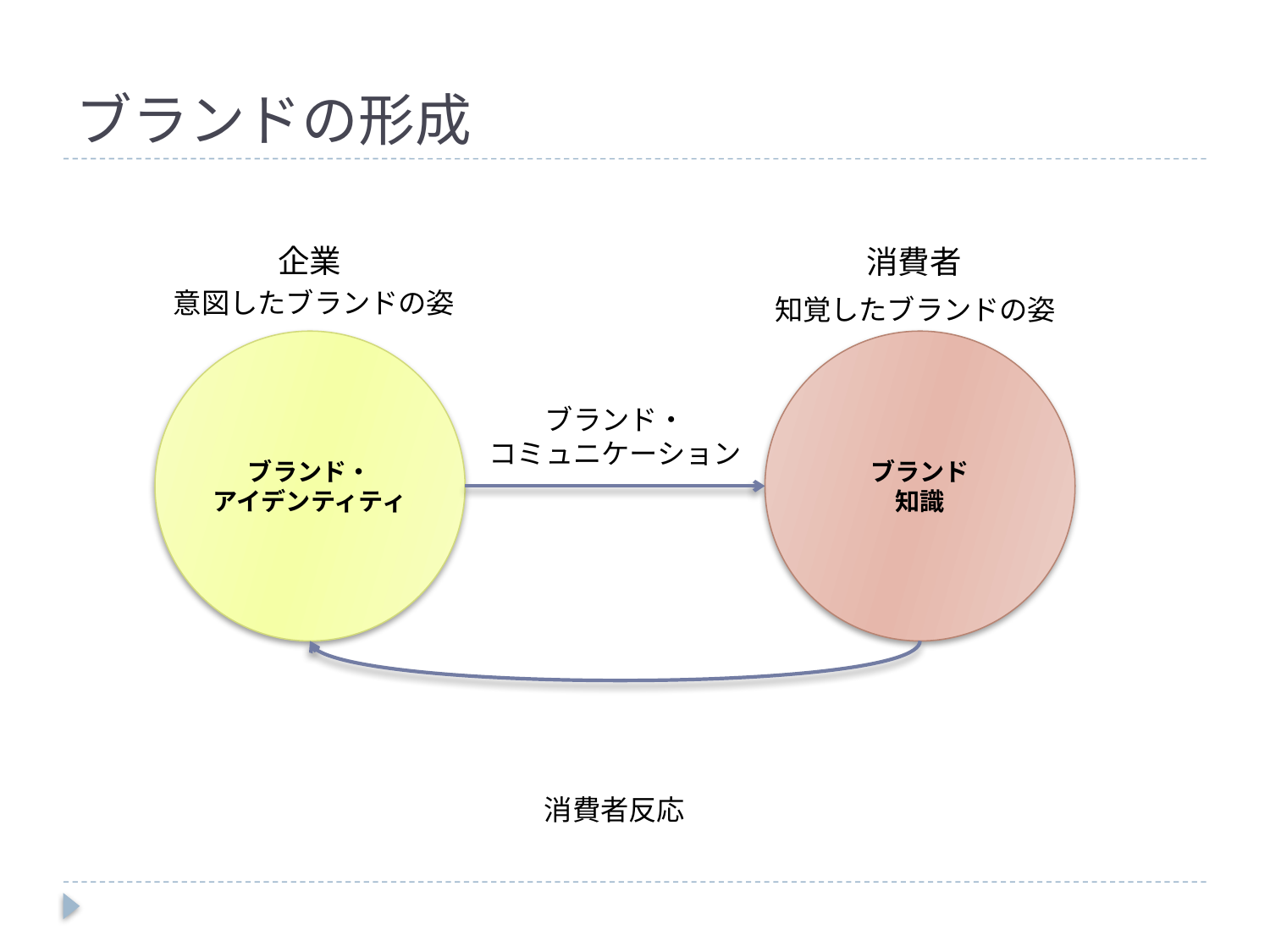

# ブランドの形成
企業
消費者
意図したブランドの姿
知覚したブランドの姿
ブランド・
アイデンティティ
ブランド
知識
ブランド・
コミュニケーション
消費者反応